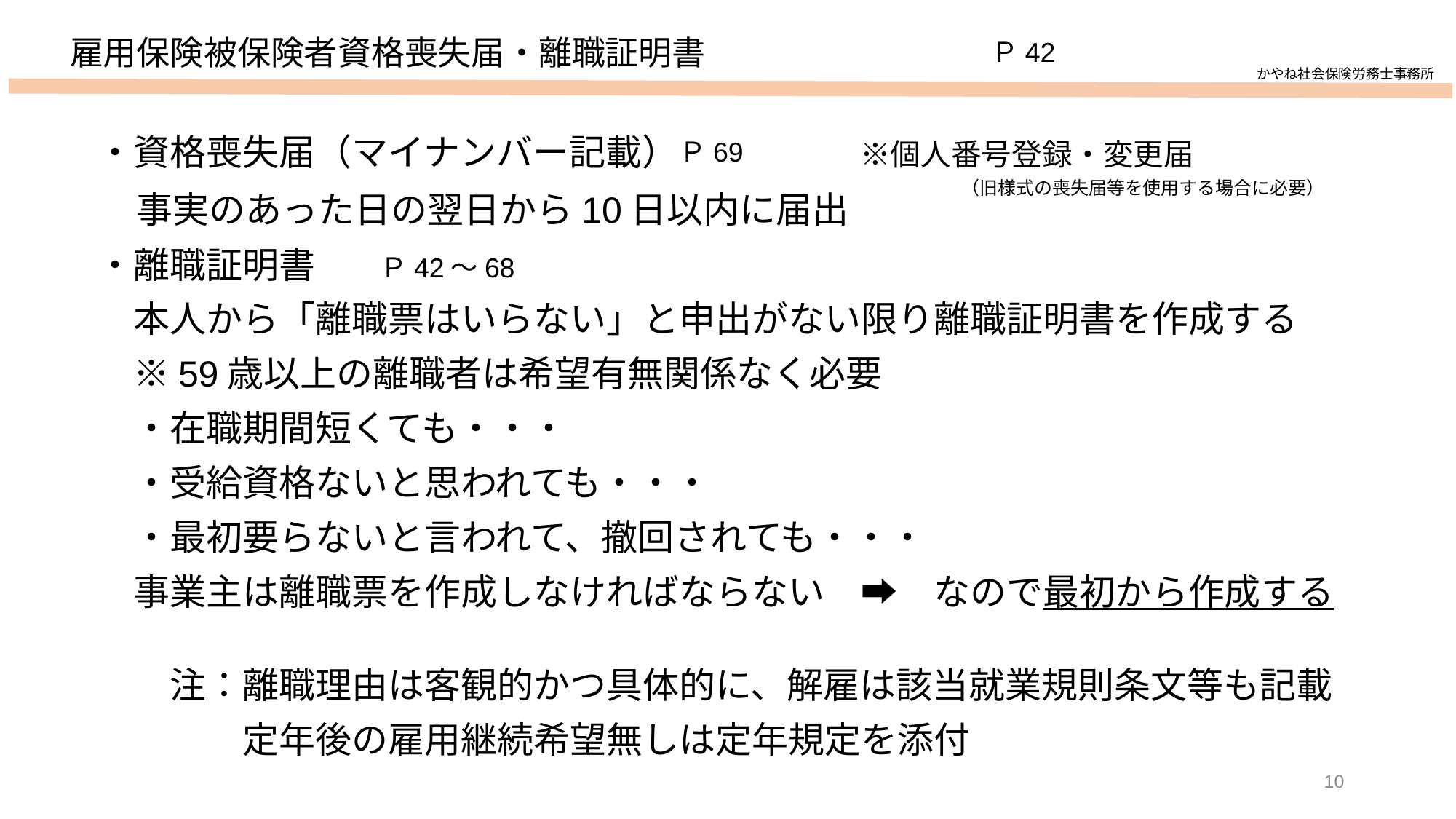

# 雇用保険被保険者資格喪失届・離職証明書
Ｐ42
かやね社会保険労務士事務所
・資格喪失届（マイナンバー記載）　　　　　※個人番号登録・変更届
　事実のあった日の翌日から10日以内に届出
・離職証明書
　本人から「離職票はいらない」と申出がない限り離職証明書を作成する
　※59歳以上の離職者は希望有無関係なく必要
　・在職期間短くても・・・
　・受給資格ないと思われても・・・
　・最初要らないと言われて、撤回されても・・・
　事業主は離職票を作成しなければならない　➡　なので最初から作成する
　
　　注：離職理由は客観的かつ具体的に、解雇は該当就業規則条文等も記載
　　　　定年後の雇用継続希望無しは定年規定を添付
Ｐ69
（旧様式の喪失届等を使用する場合に必要）
Ｐ42～68
10